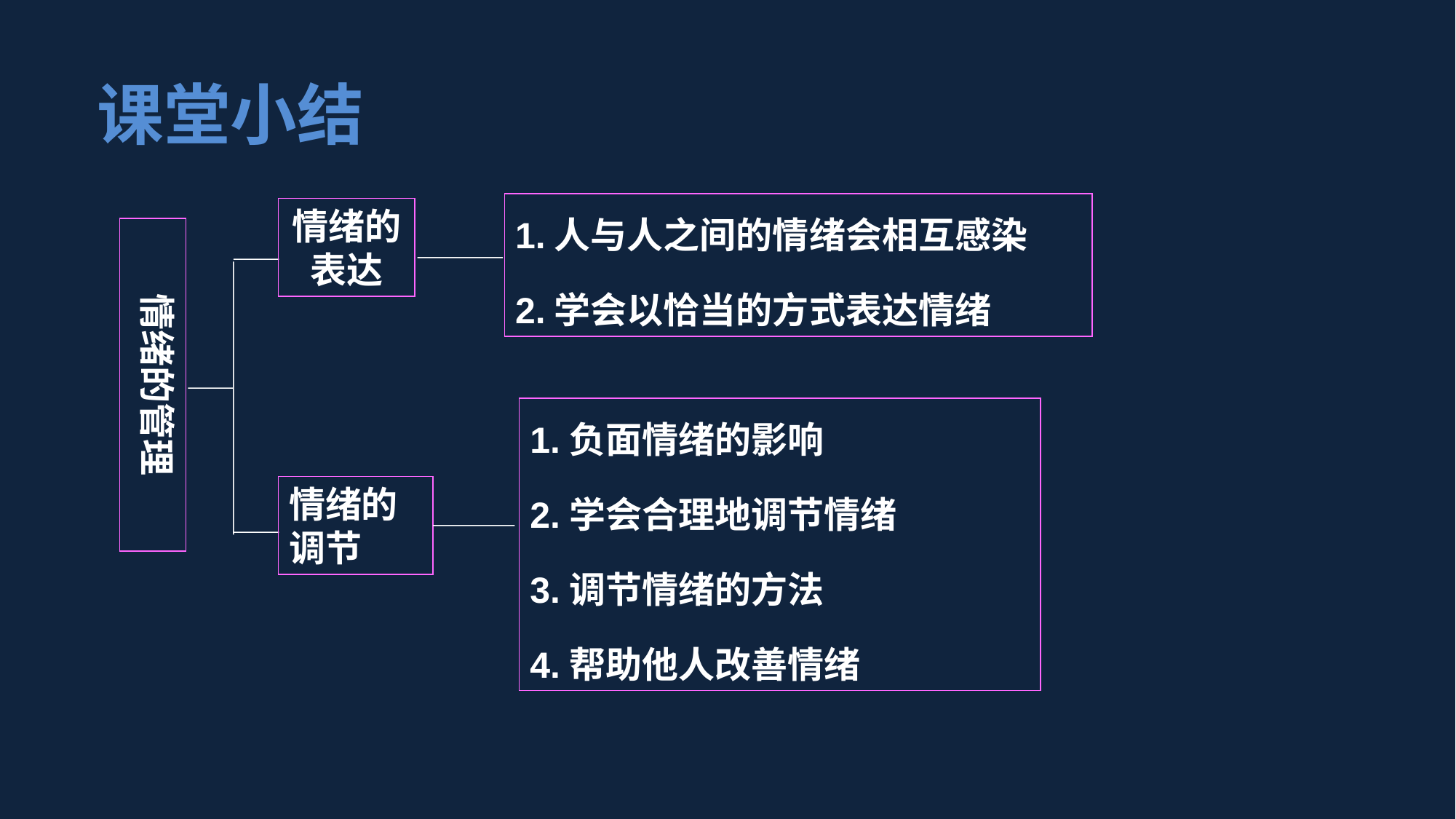

课堂小结
1.人与人之间的情绪会相互感染
2.学会以恰当的方式表达情绪
情绪的表达
情绪的管理

1.负面情绪的影响
2.学会合理地调节情绪
3.调节情绪的方法
4.帮助他人改善情绪
情绪的调节